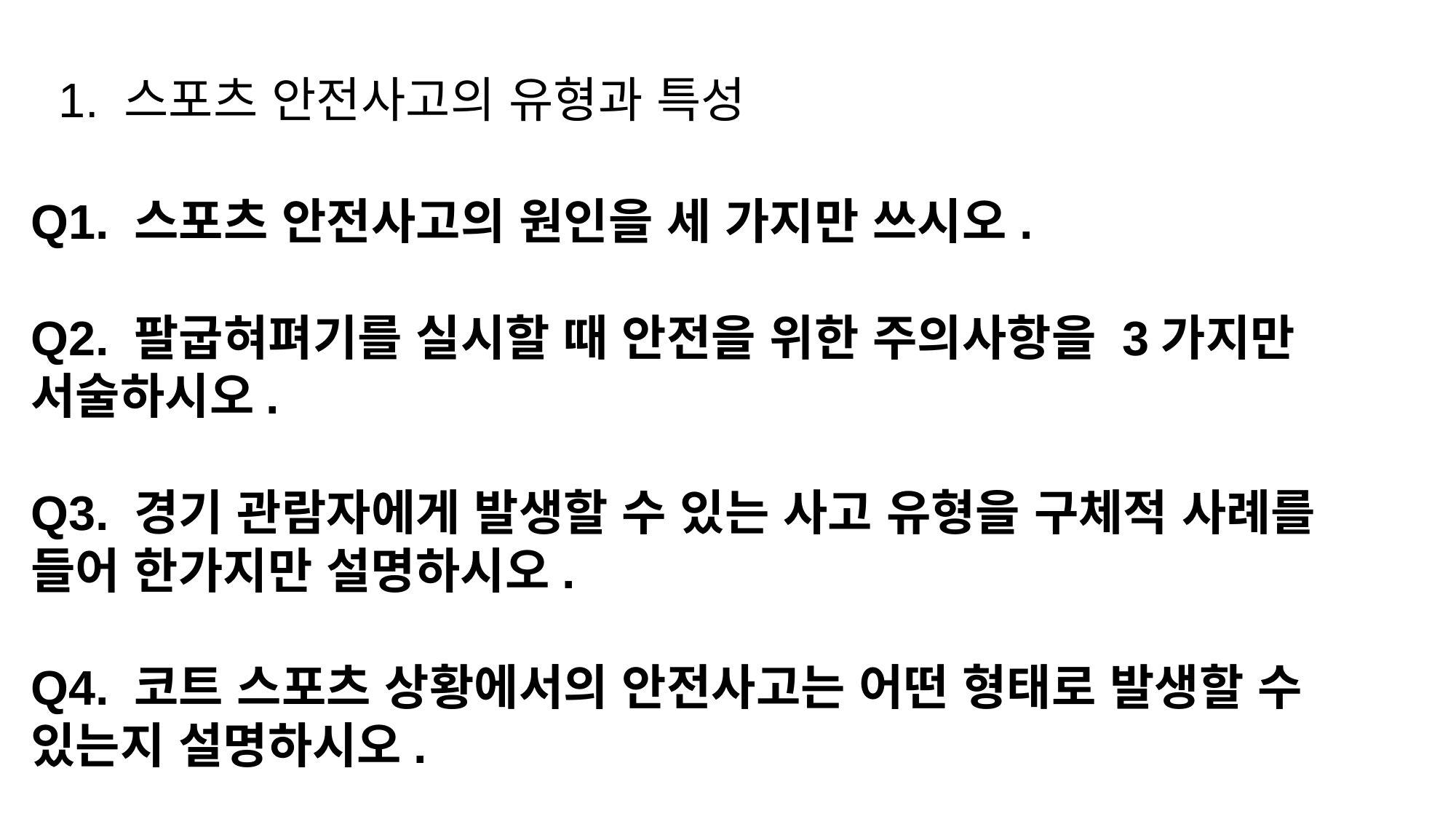

1. 스포츠 안전사고의 유형과 특성
Q1. 스포츠 안전사고의 원인을 세 가지만 쓰시오.

Q2. 팔굽혀펴기를 실시할 때 안전을 위한 주의사항을 3가지만 서술하시오.

Q3. 경기 관람자에게 발생할 수 있는 사고 유형을 구체적 사례를 들어 한가지만 설명하시오.

Q4. 코트 스포츠 상황에서의 안전사고는 어떤 형태로 발생할 수 있는지 설명하시오.